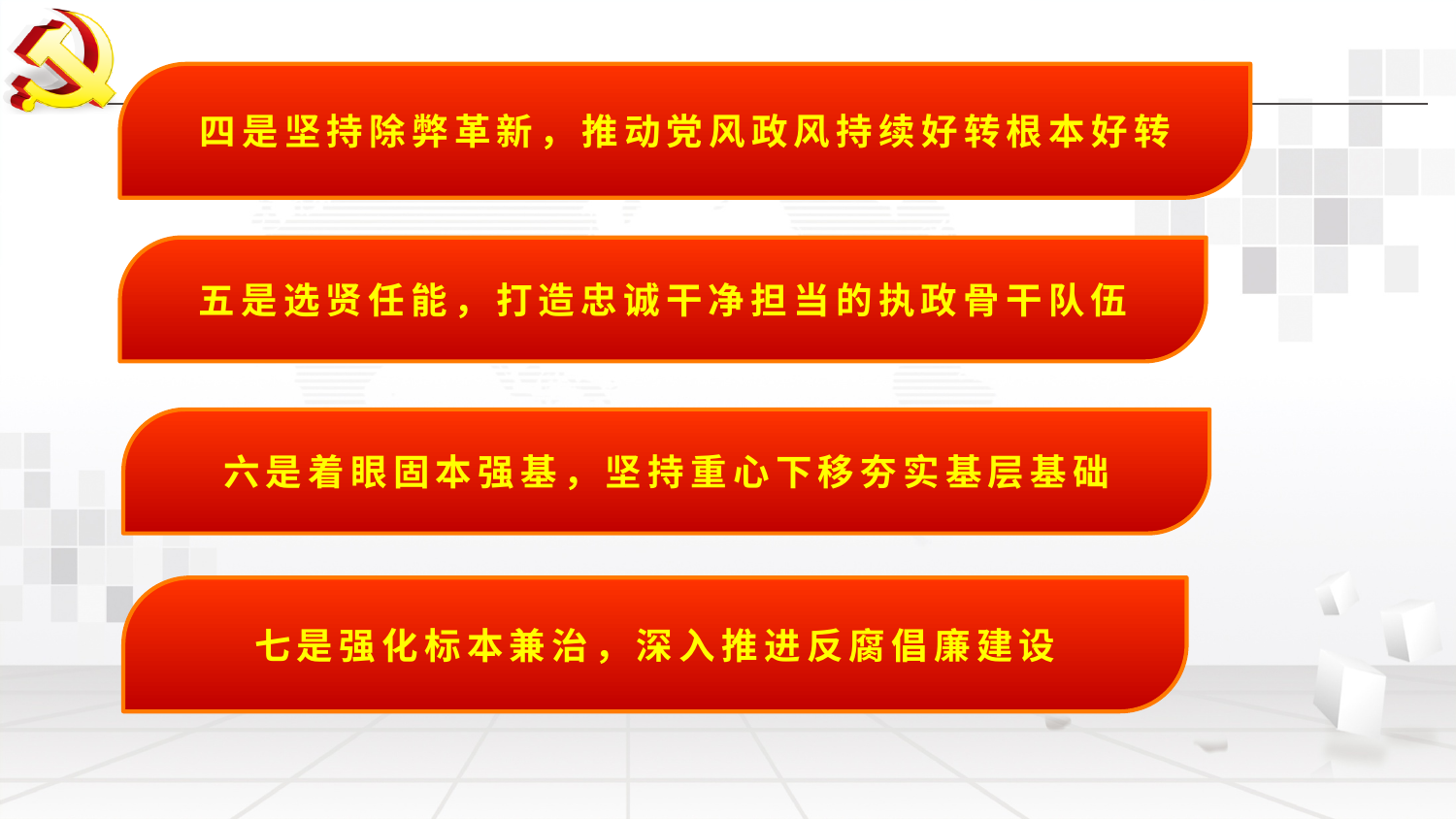

四是坚持除弊革新，推动党风政风持续好转根本好转
五是选贤任能，打造忠诚干净担当的执政骨干队伍
六是着眼固本强基，坚持重心下移夯实基层基础
七是强化标本兼治，深入推进反腐倡廉建设